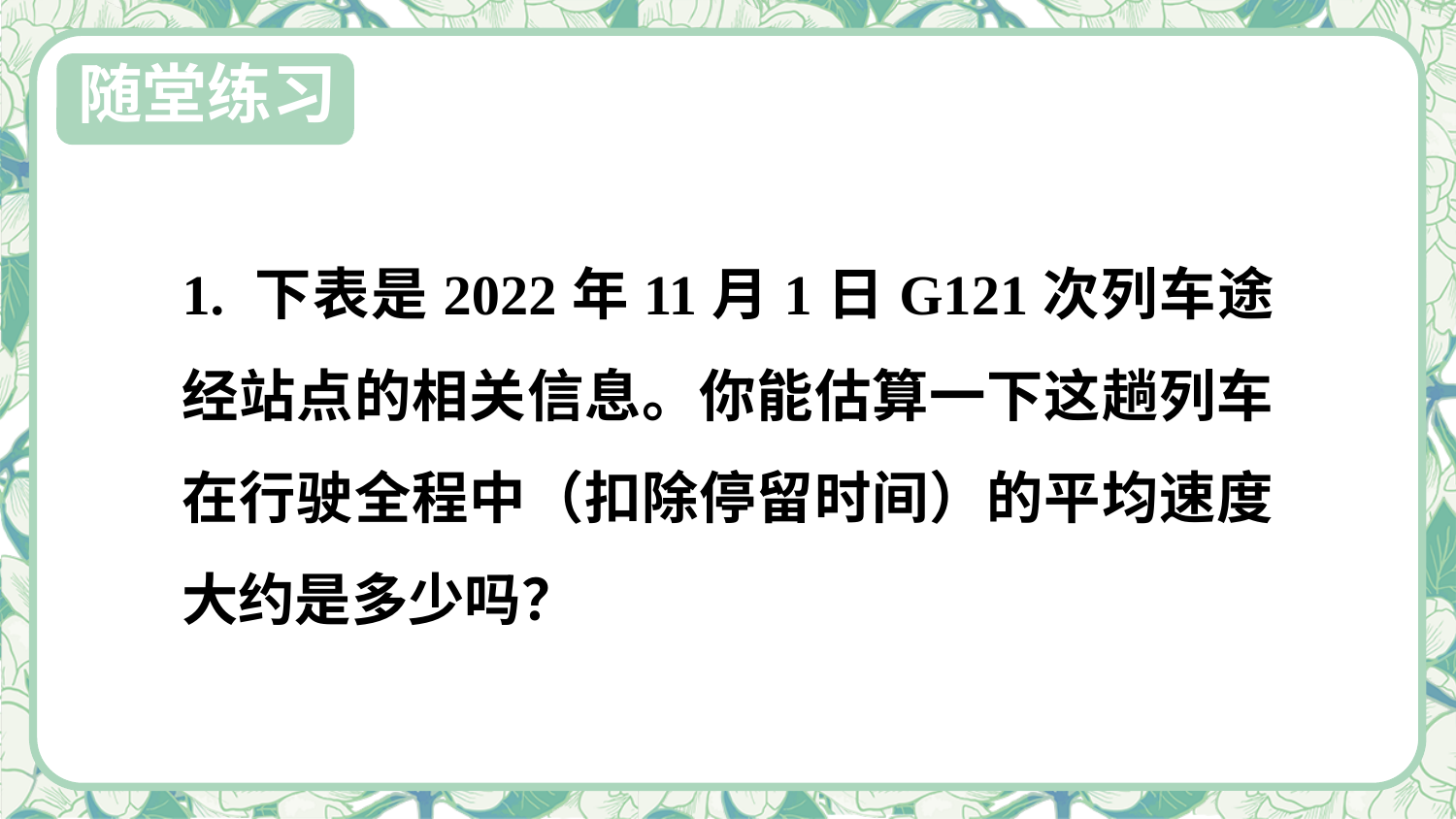

随堂练习

1. 下表是2022年11月1日G121次列车途经站点的相关信息。你能估算一下这趟列车在行驶全程中（扣除停留时间）的平均速度大约是多少吗？